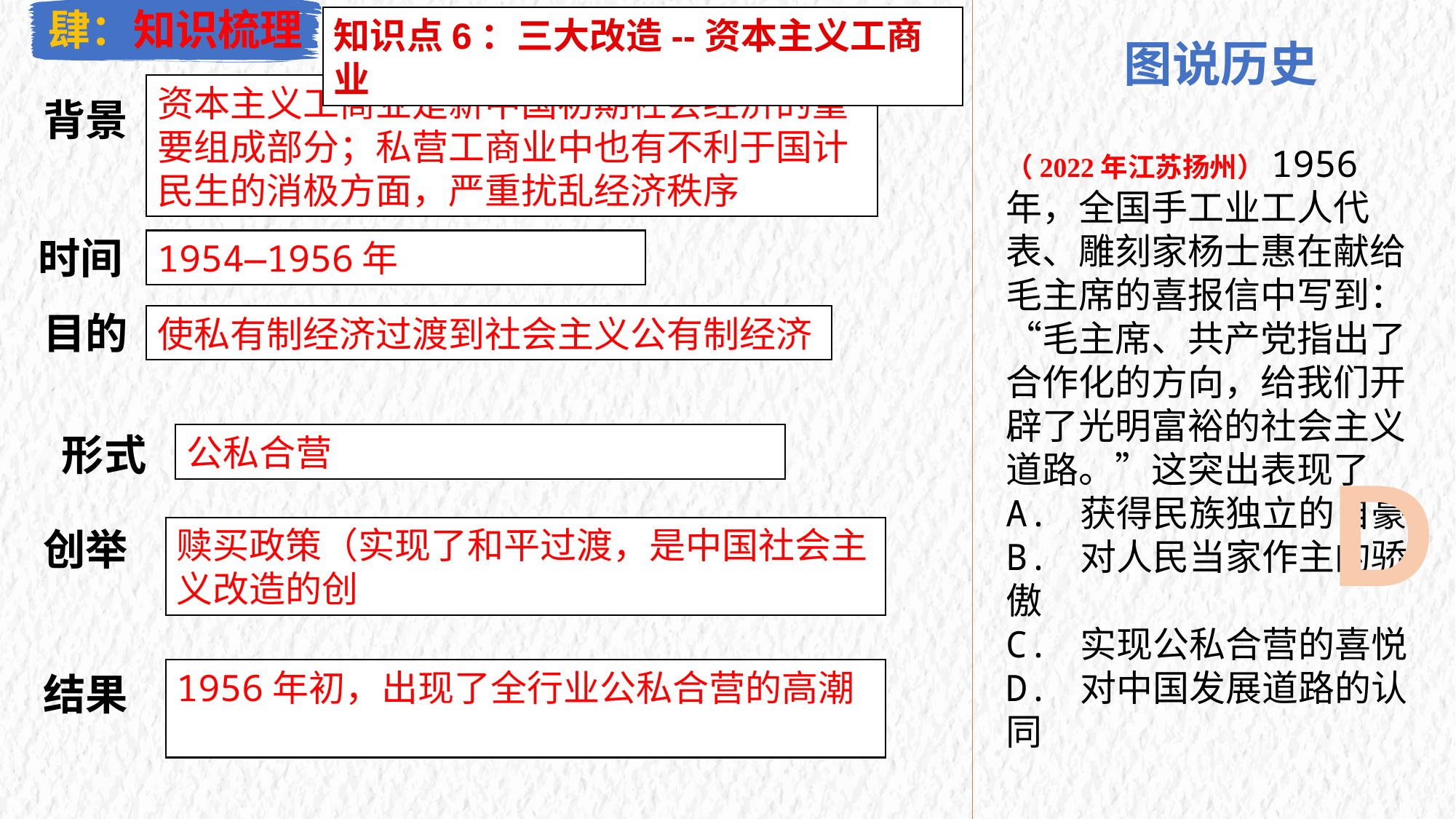

肆：知识梳理
知识点6：三大改造--资本主义工商业
图说历史
资本主义工商业是新中国初期社会经济的重要组成部分；私营工商业中也有不利于国计民生的消极方面，严重扰乱经济秩序
背景
（2022年江苏扬州）1956年，全国手工业工人代表、雕刻家杨士惠在献给毛主席的喜报信中写到：“毛主席、共产党指出了合作化的方向，给我们开辟了光明富裕的社会主义道路。”这突出表现了A. 获得民族独立的自豪
B. 对人民当家作主的骄傲C. 实现公私合营的喜悦
D. 对中国发展道路的认同
时间
1954—1956年
目的
使私有制经济过渡到社会主义公有制经济
形式
公私合营
D
创举
赎买政策（实现了和平过渡，是中国社会主义改造的创
1956年初，出现了全行业公私合营的高潮

结果